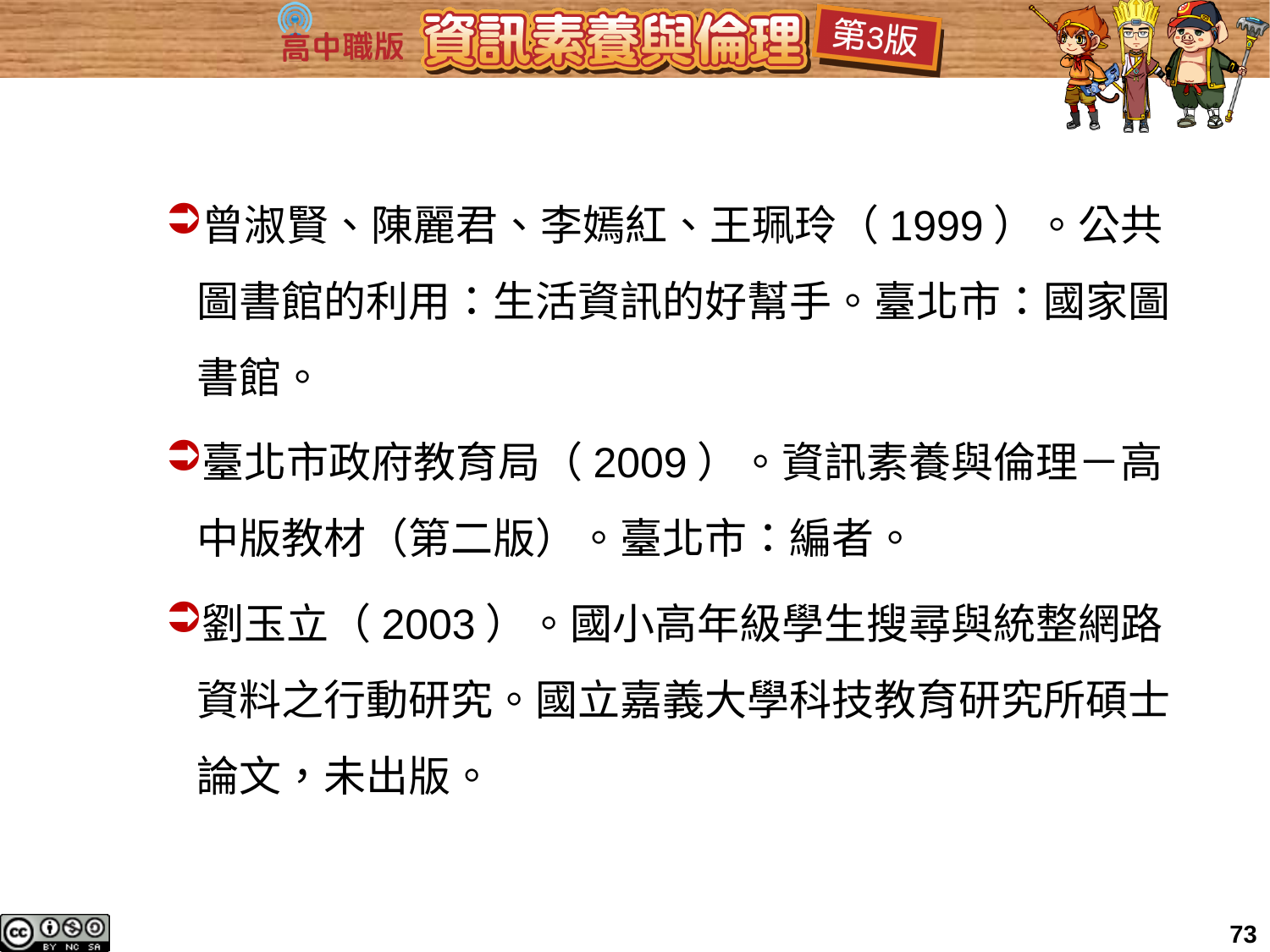

曾淑賢、陳麗君、李嫣紅、王珮玲（1999）。公共圖書館的利用：生活資訊的好幫手。臺北市：國家圖書館。
臺北市政府教育局（2009）。資訊素養與倫理－高中版教材（第二版）。臺北市：編者。
劉玉立（2003）。國小高年級學生搜尋與統整網路資料之行動研究。國立嘉義大學科技教育研究所碩士論文，未出版。
73